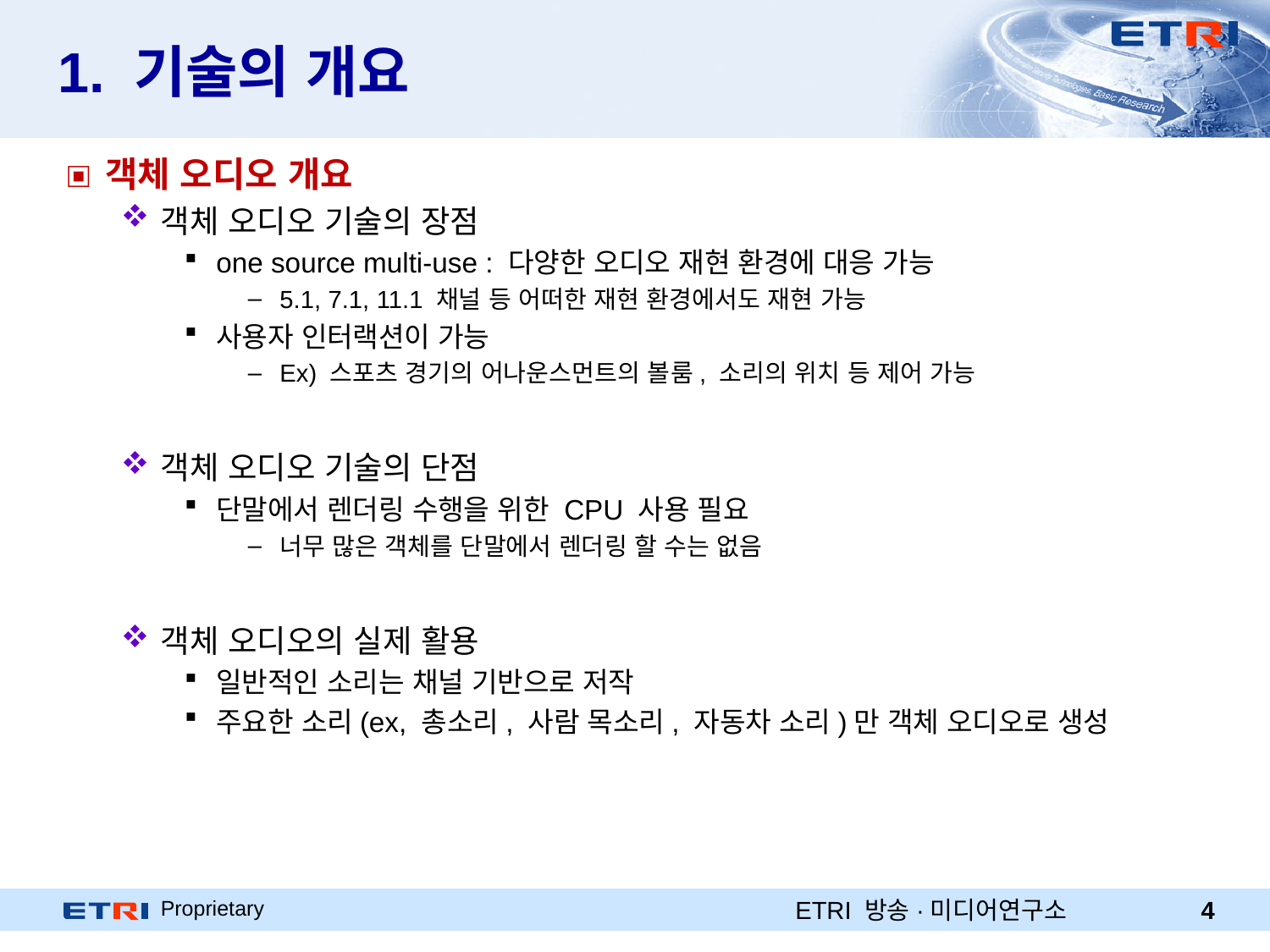

# 1. 기술의 개요
객체 오디오 개요
객체 오디오 기술의 장점
one source multi-use : 다양한 오디오 재현 환경에 대응 가능
5.1, 7.1, 11.1 채널 등 어떠한 재현 환경에서도 재현 가능
사용자 인터랙션이 가능
Ex) 스포츠 경기의 어나운스먼트의 볼룸, 소리의 위치 등 제어 가능

객체 오디오 기술의 단점
단말에서 렌더링 수행을 위한 CPU 사용 필요
너무 많은 객체를 단말에서 렌더링 할 수는 없음

객체 오디오의 실제 활용
일반적인 소리는 채널 기반으로 저작
주요한 소리(ex, 총소리, 사람 목소리, 자동차 소리)만 객체 오디오로 생성
ETRI 방송·미디어연구소
4